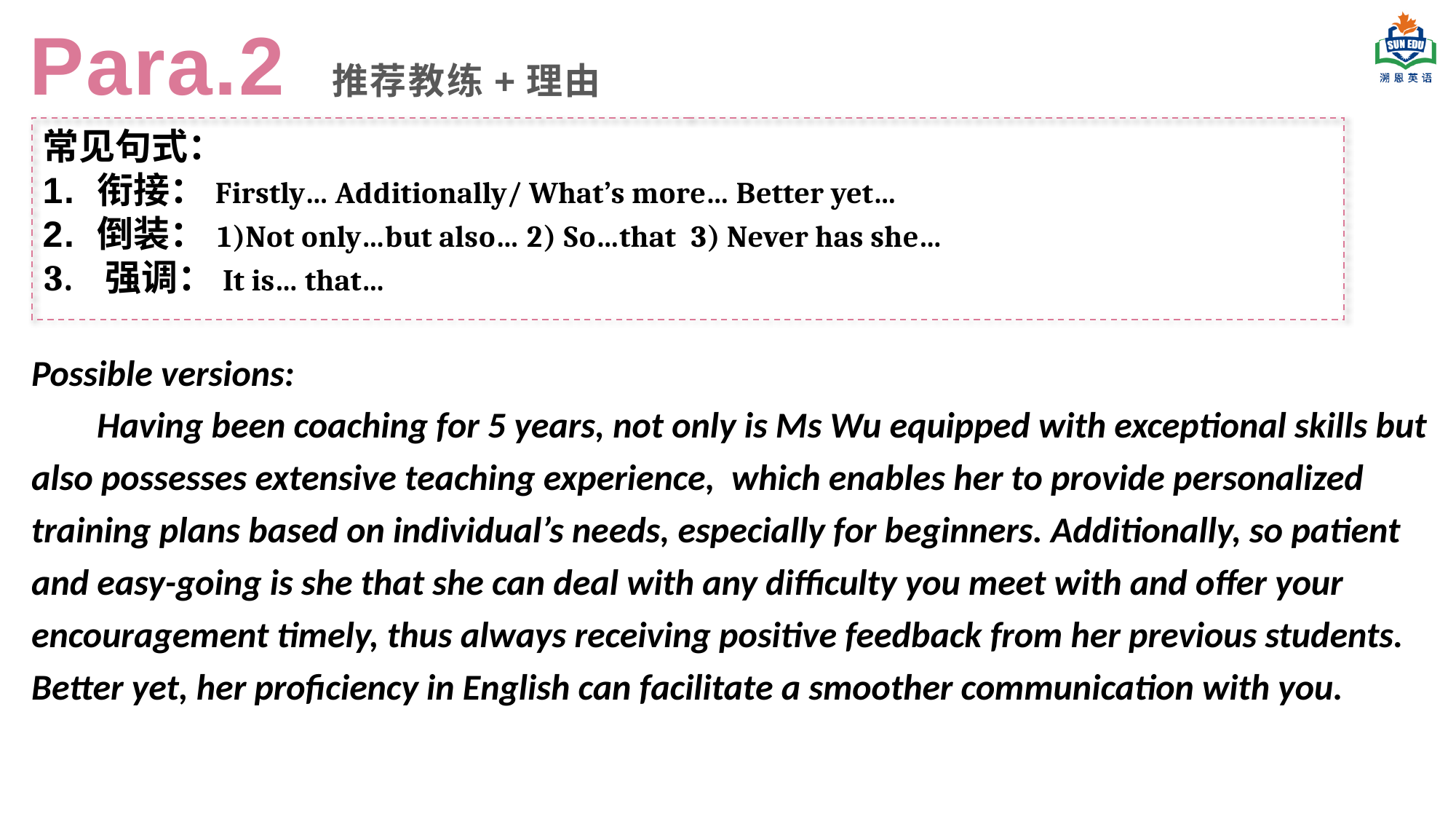

Para.2
推荐教练+理由

常见句式：
衔接：Firstly… Additionally/ What’s more… Better yet…
倒装：1)Not only…but also… 2) So…that  3) Never has she…
3.   强调：It is… that…
Possible versions:
        Having been coaching for 5 years, not only is Ms Wu equipped with exceptional skills but also possesses extensive teaching experience,  which enables her to provide personalized training plans based on individual’s needs, especially for beginners. Additionally, so patient and easy-going is she that she can deal with any difficulty you meet with and offer your encouragement timely, thus always receiving positive feedback from her previous students. Better yet, her proficiency in English can facilitate a smoother communication with you.